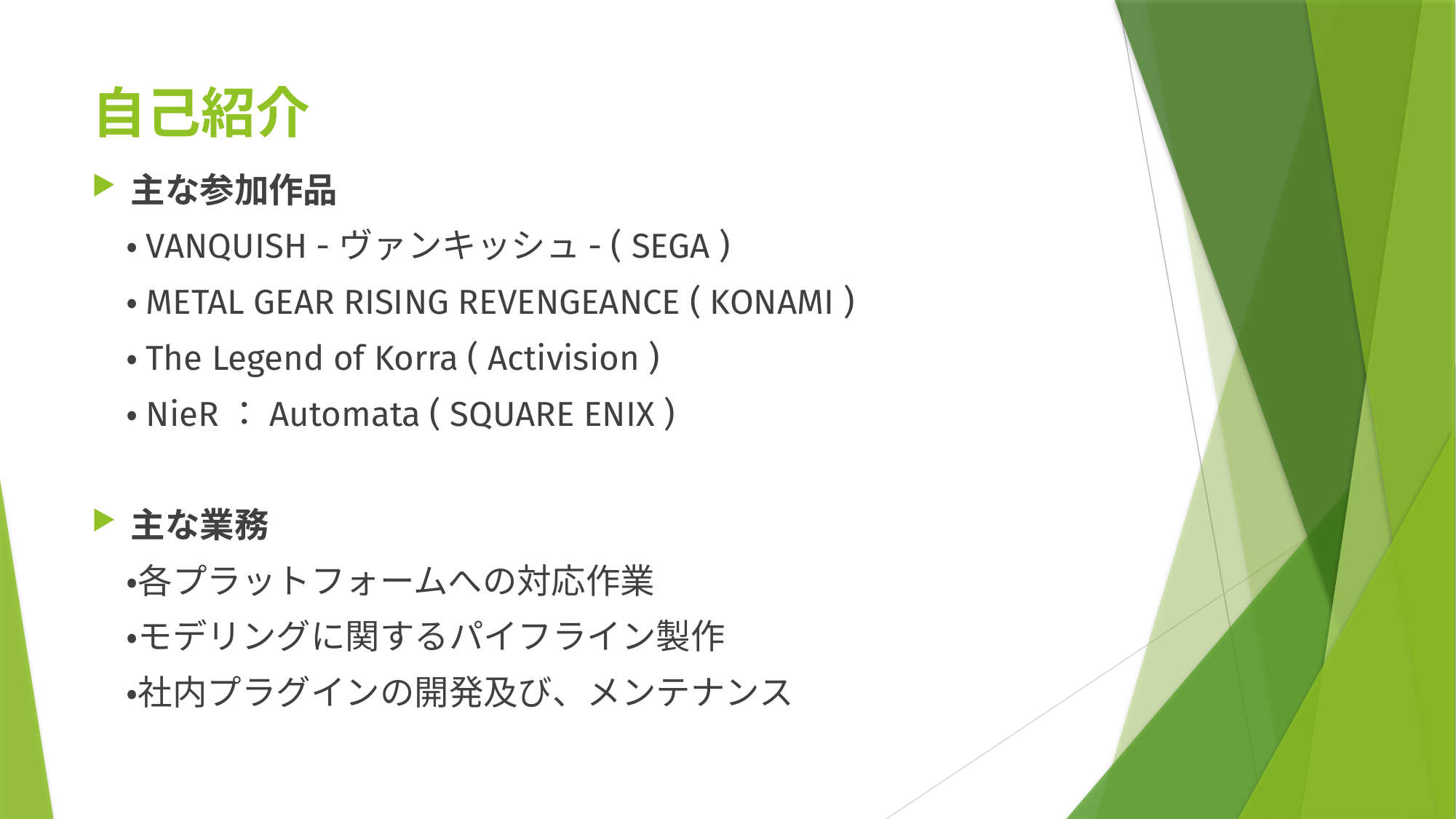

# 自己紹介
主な参加作品
　・VANQUISH -ヴァンキッシュ- ( SEGA )
　・METAL GEAR RISING REVENGEANCE ( KONAMI )
　・The Legend of Korra ( Activision )
　・NieR：Automata ( SQUARE ENIX )

主な業務
　・各プラットフォームへの対応作業
　・モデリングに関するパイフライン製作
　・社内プラグインの開発及び、メンテナンス